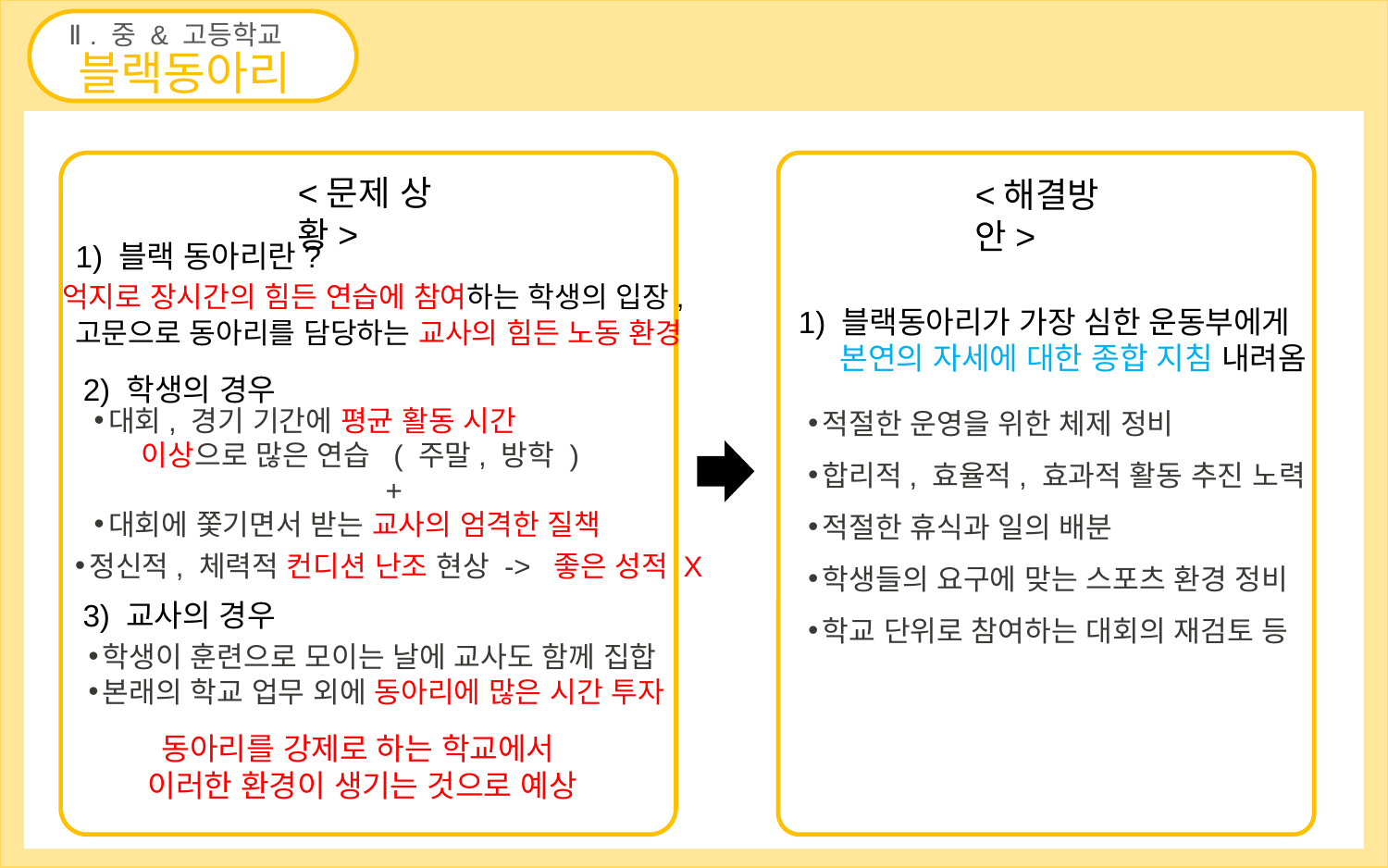

Ⅱ . 중 & 고등학교
블랙동아리

<문제 상황>
<해결방안>
1) 블랙 동아리란?
억지로 장시간의 힘든 연습에 참여하는 학생의 입장,
1) 블랙동아리가 가장 심한 운동부에게
    본연의 자세에 대한 종합 지침 내려옴
고문으로 동아리를 담당하는 교사의 힘든 노동 환경
2) 학생의 경우
적절한 운영을 위한 체제 정비
합리적, 효율적, 효과적 활동 추진 노력
적절한 휴식과 일의 배분
학생들의 요구에 맞는 스포츠 환경 정비
학교 단위로 참여하는 대회의 재검토 등
대회, 경기 기간에 평균 활동 시간
     이상으로 많은 연습  ( 주말, 방학 )
                                    +
대회에 쫓기면서 받는 교사의 엄격한 질책

정신적, 체력적 컨디션 난조 현상 ->  좋은 성적 X
3) 교사의 경우
학생이 훈련으로 모이는 날에 교사도 함께 집합
본래의 학교 업무 외에 동아리에 많은 시간 투자
동아리를 강제로 하는 학교에서
이러한 환경이 생기는 것으로 예상